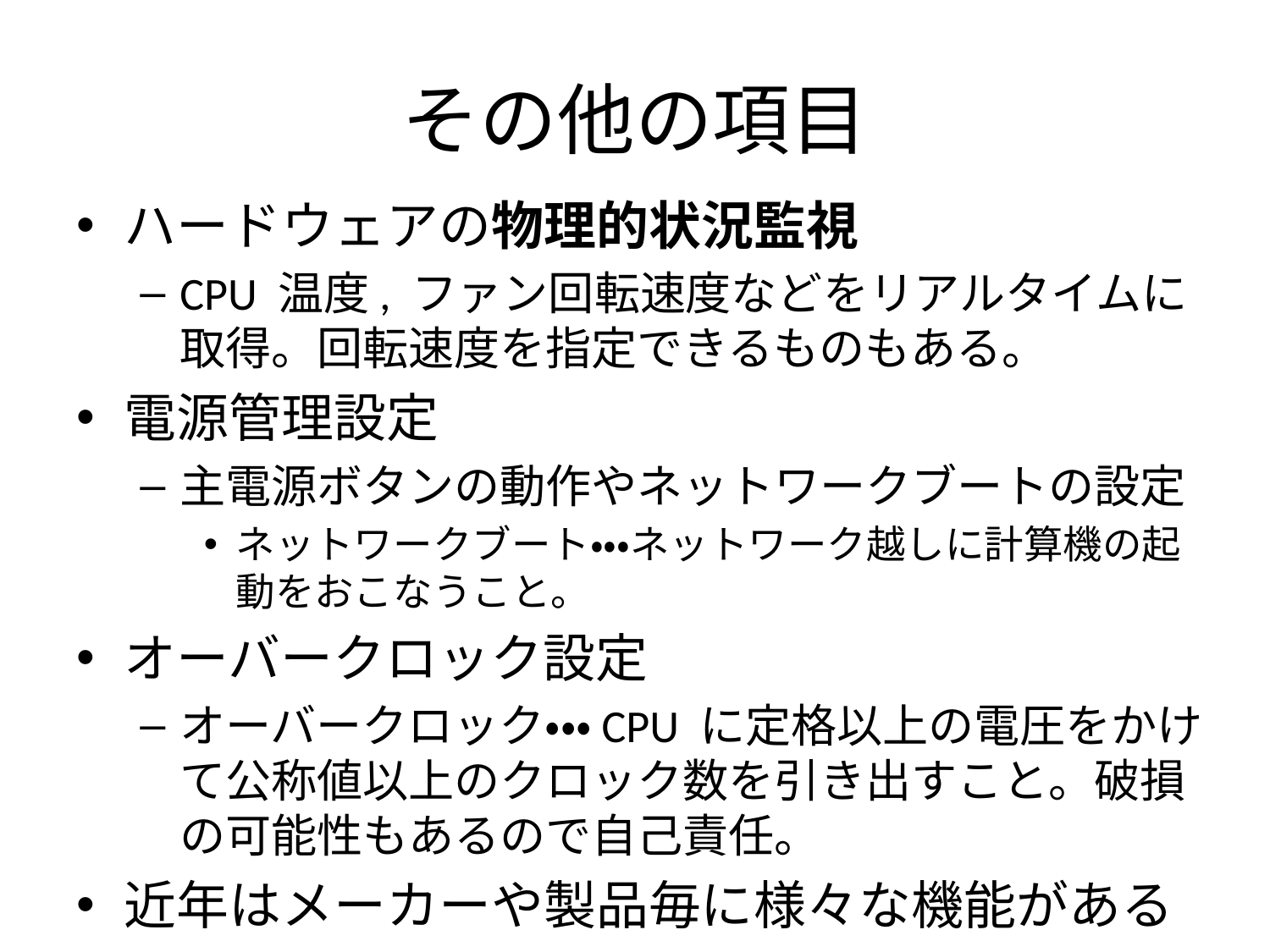

# その他の項目
ハードウェアの物理的状況監視
CPU 温度, ファン回転速度などをリアルタイムに取得。回転速度を指定できるものもある。
電源管理設定
主電源ボタンの動作やネットワークブートの設定
ネットワークブート・・・ネットワーク越しに計算機の起動をおこなうこと。
オーバークロック設定
オーバークロック・・・CPU に定格以上の電圧をかけて公称値以上のクロック数を引き出すこと。破損の可能性もあるので自己責任。
近年はメーカーや製品毎に様々な機能がある